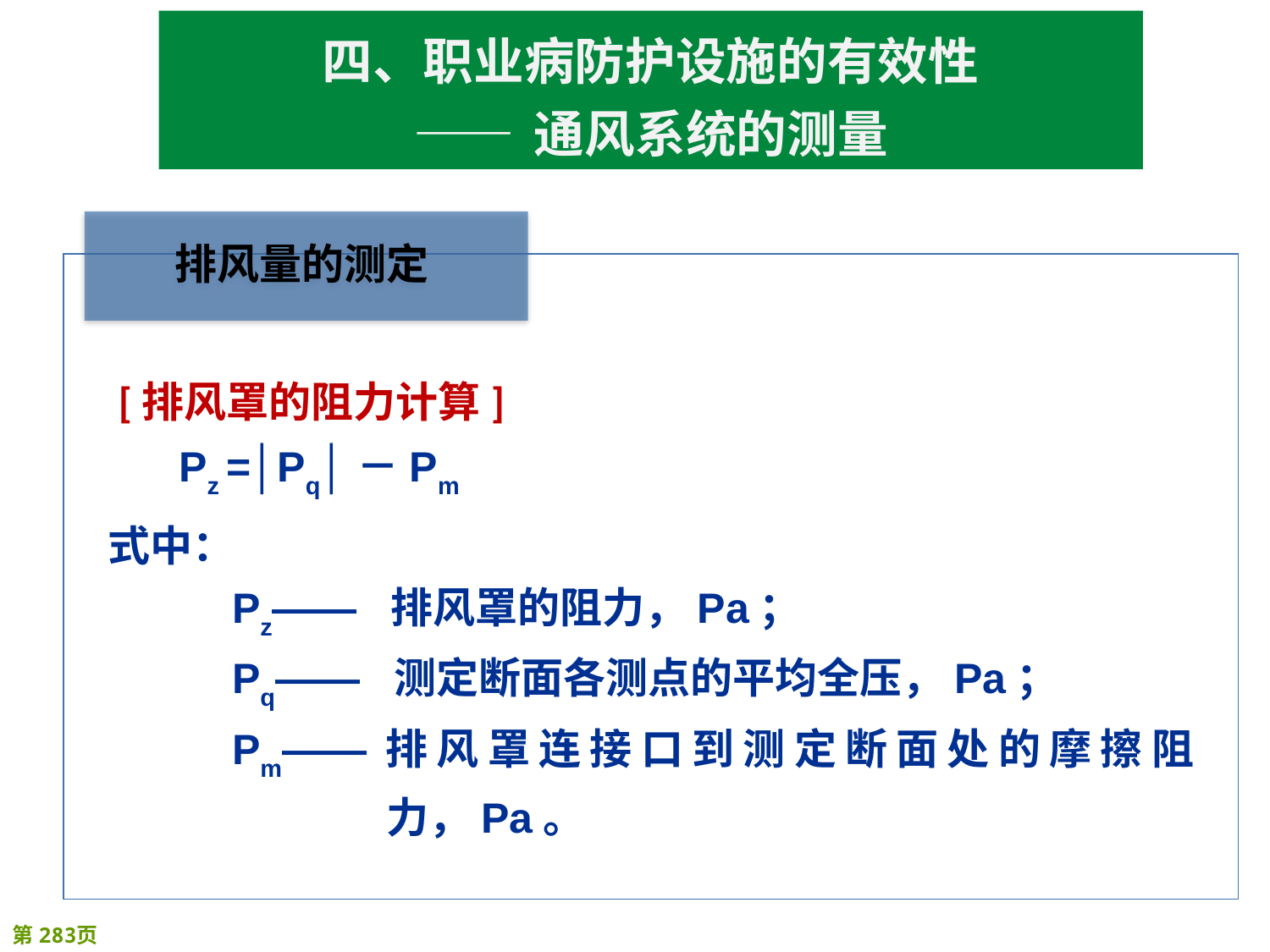

四、职业病防护设施的有效性
—— 通风系统的测量
排风量的测定

[排风罩的阻力计算]
      Pz =│Pq│－Pm
式中：
Pz——  排风罩的阻力，Pa；
Pq——  测定断面各测点的平均全压，Pa；
Pm——排风罩连接口到测定断面处的摩擦阻力，Pa。